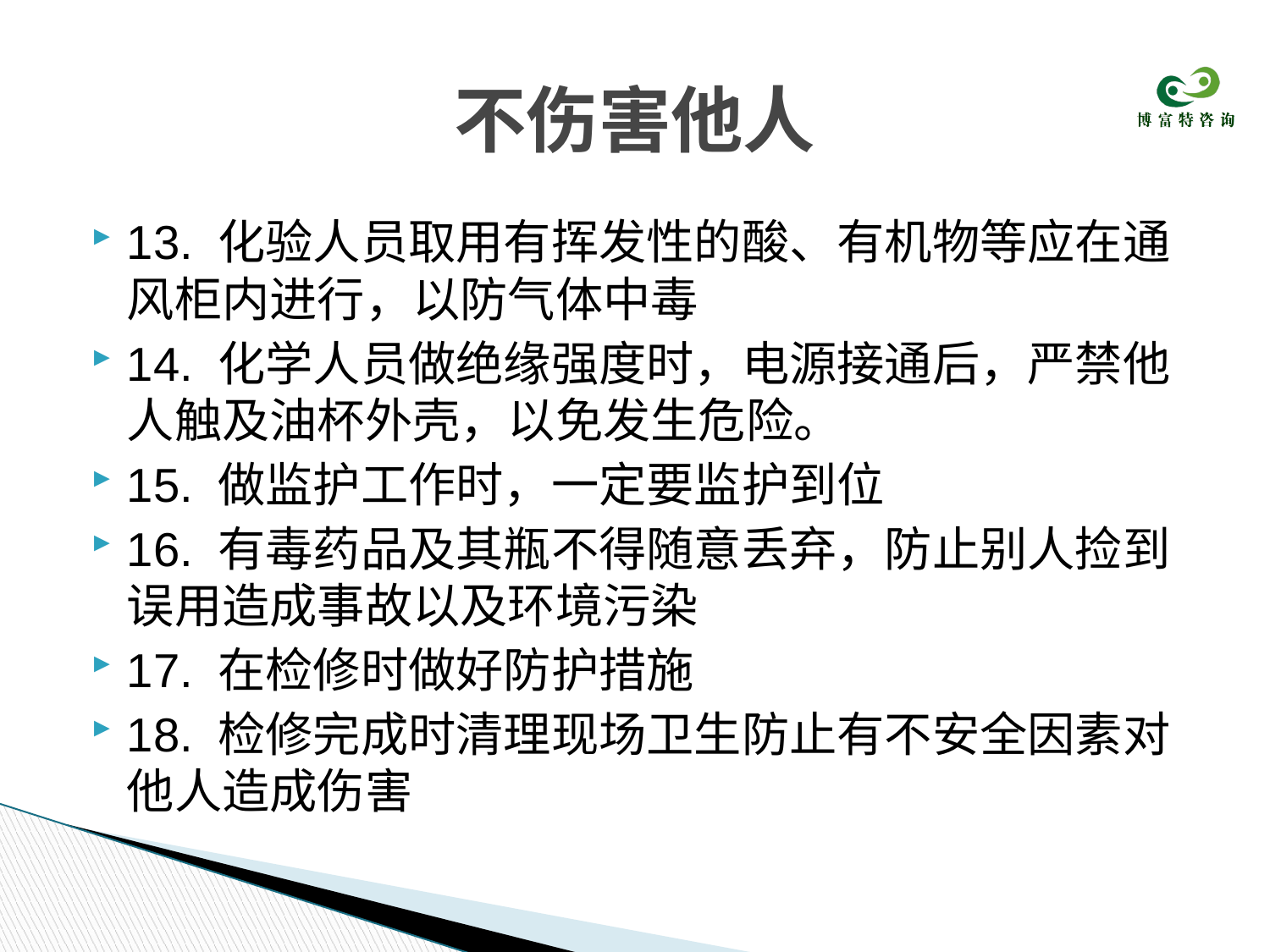

# 不伤害他人
13. 化验人员取用有挥发性的酸、有机物等应在通风柜内进行，以防气体中毒
14. 化学人员做绝缘强度时，电源接通后，严禁他人触及油杯外壳，以免发生危险。
15. 做监护工作时，一定要监护到位
16. 有毒药品及其瓶不得随意丢弃，防止别人捡到误用造成事故以及环境污染
17. 在检修时做好防护措施
18. 检修完成时清理现场卫生防止有不安全因素对他人造成伤害